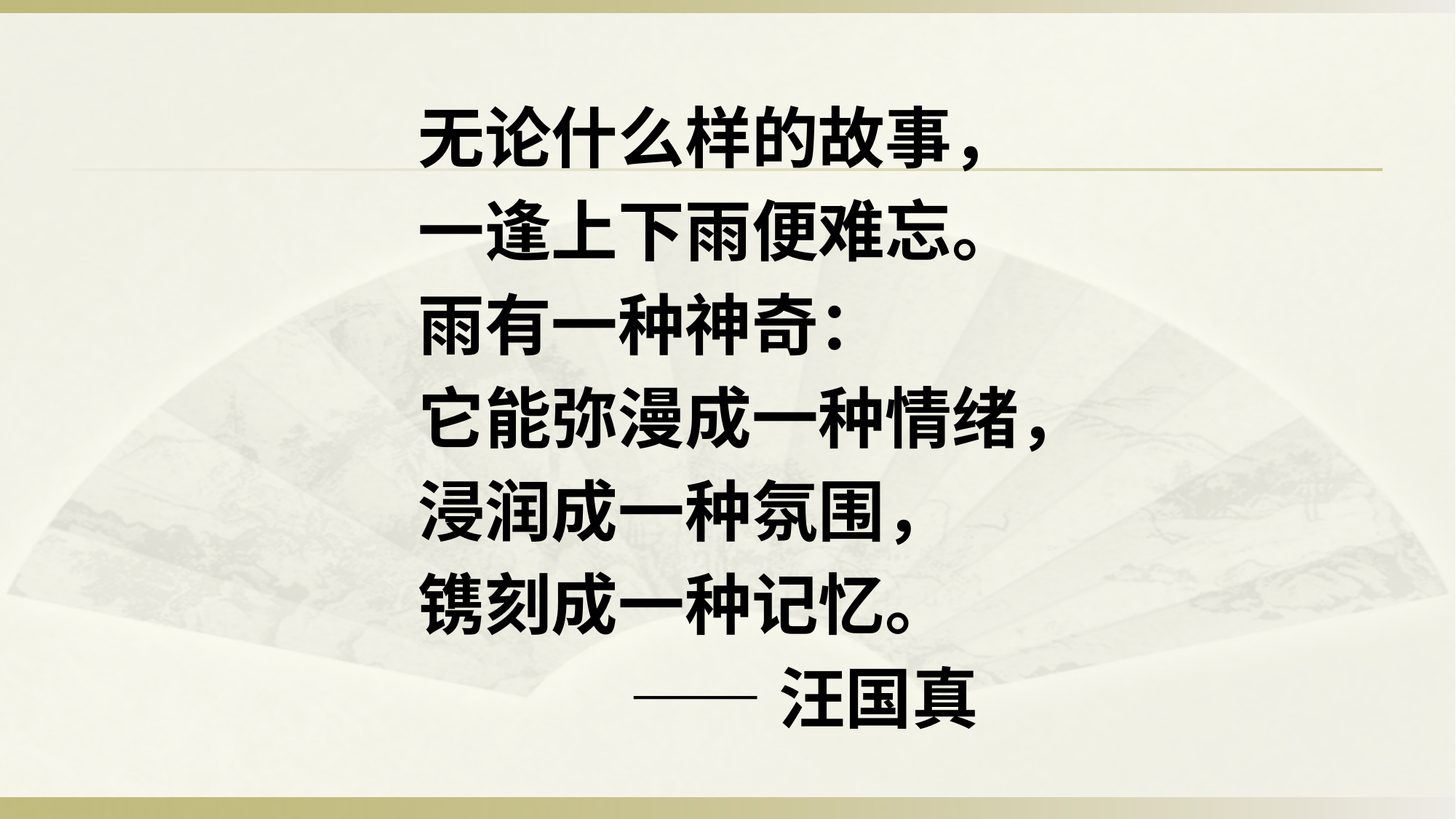

无论什么样的故事，
一逢上下雨便难忘。
雨有一种神奇：
它能弥漫成一种情绪，
浸润成一种氛围，
镌刻成一种记忆。
              ——汪国真